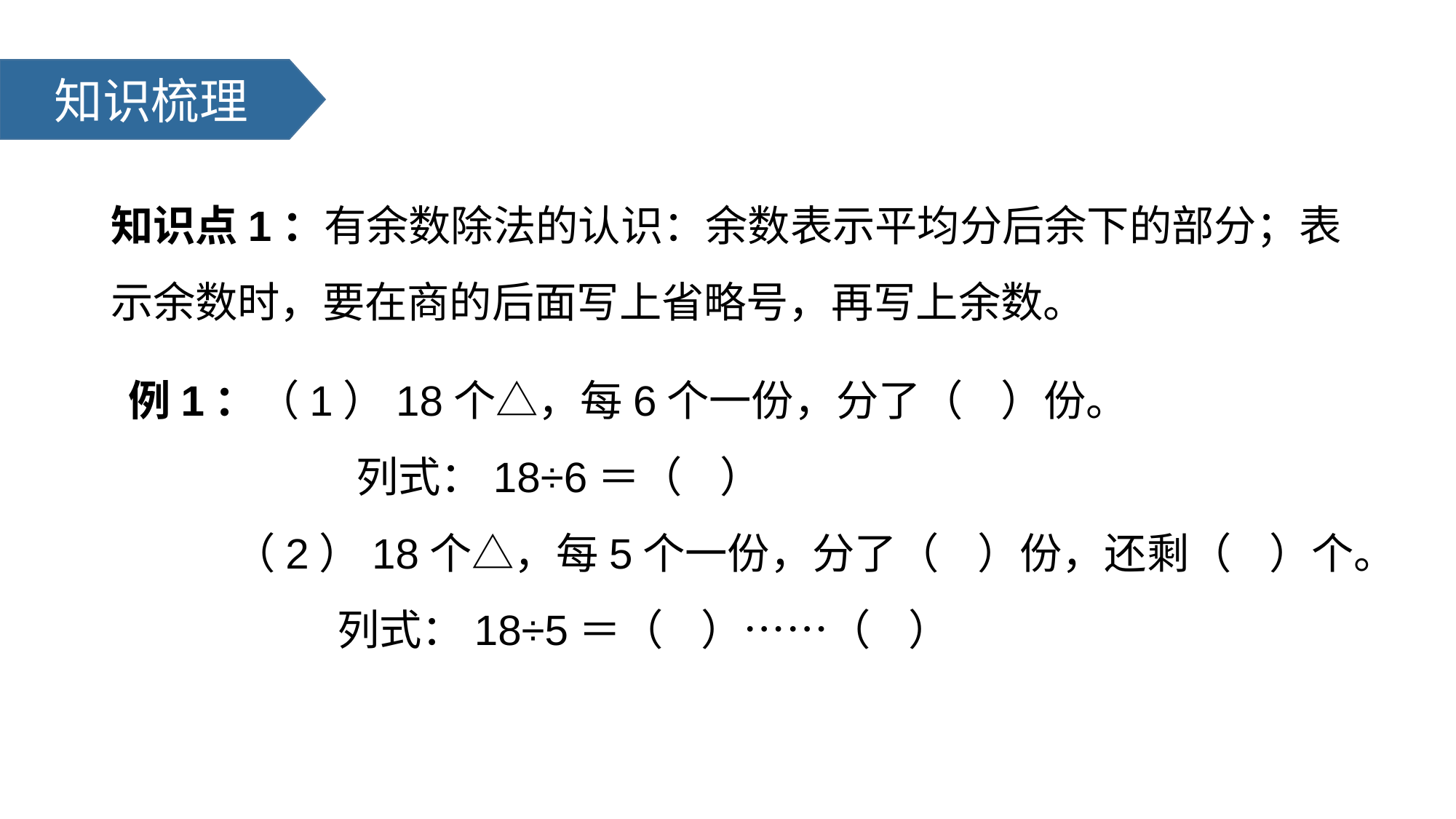

知识梳理
知识点1：有余数除法的认识：余数表示平均分后余下的部分；表示余数时，要在商的后面写上省略号，再写上余数。
例1：（1）18个△，每6个一份，分了（    ）份。
                       列式：18÷6＝（    ）
          （2）18个△，每5个一份，分了（    ）份，还剩（    ）个。
                     列式：18÷5＝（    ）……（    ）